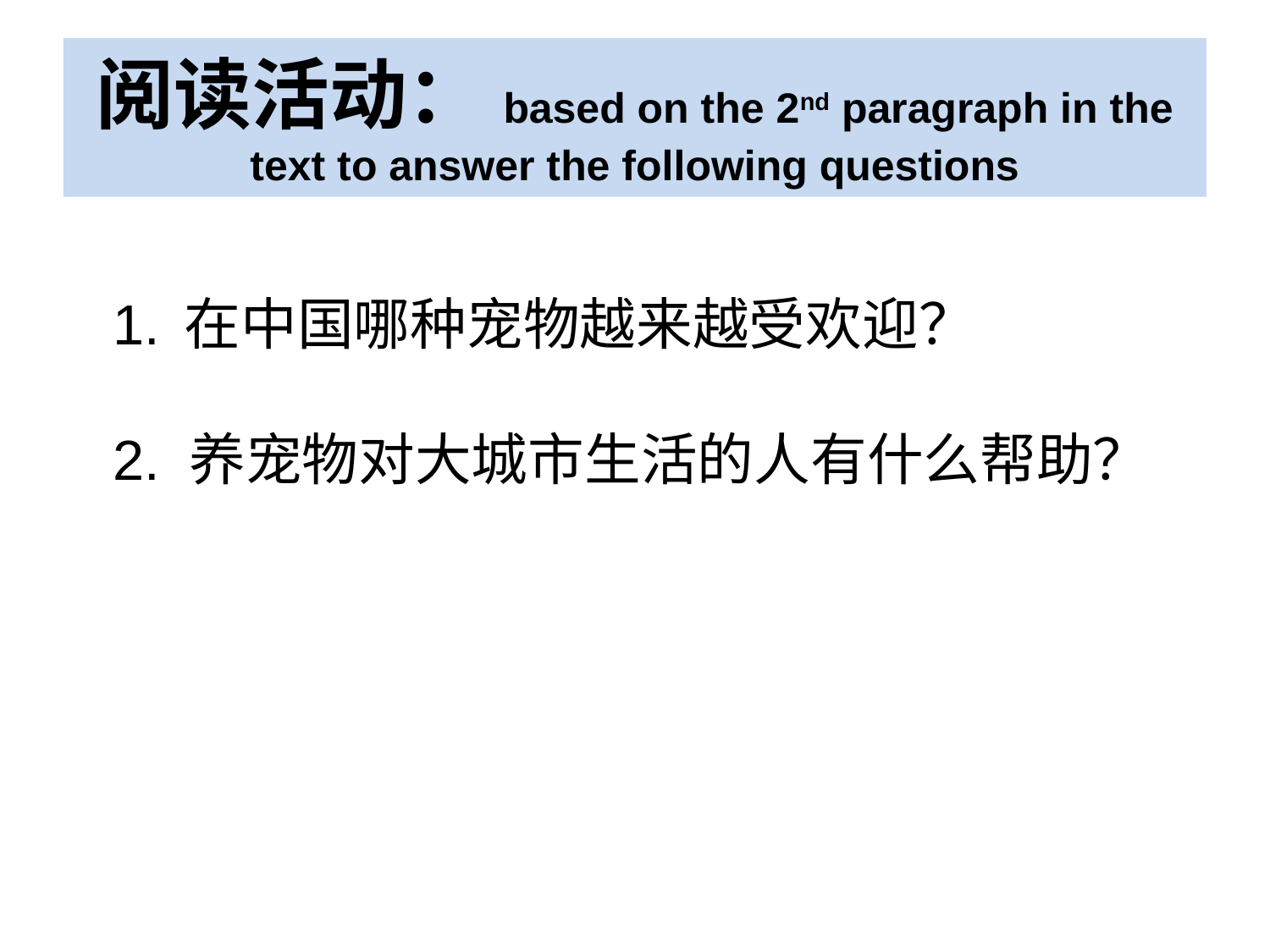

阅读活动：based on the 2nd paragraph in the text to answer the following questions
在中国哪种宠物越来越受欢迎？

2. 养宠物对大城市生活的人有什么帮助？